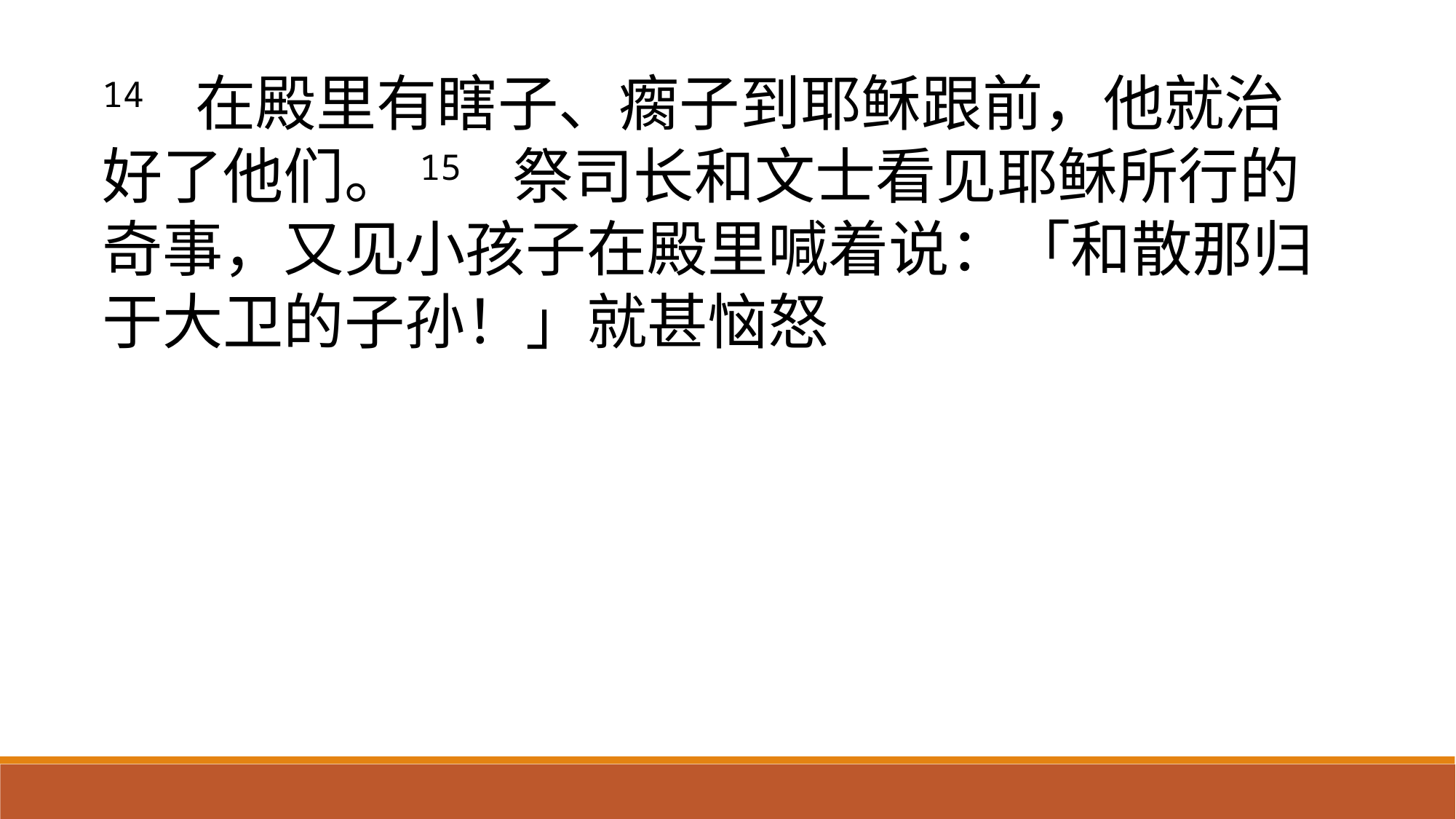

14 在殿里有瞎子、瘸子到耶稣跟前，他就治好了他们。15 祭司长和文士看见耶稣所行的奇事，又见小孩子在殿里喊着说：「和散那归于大卫的子孙！」就甚恼怒